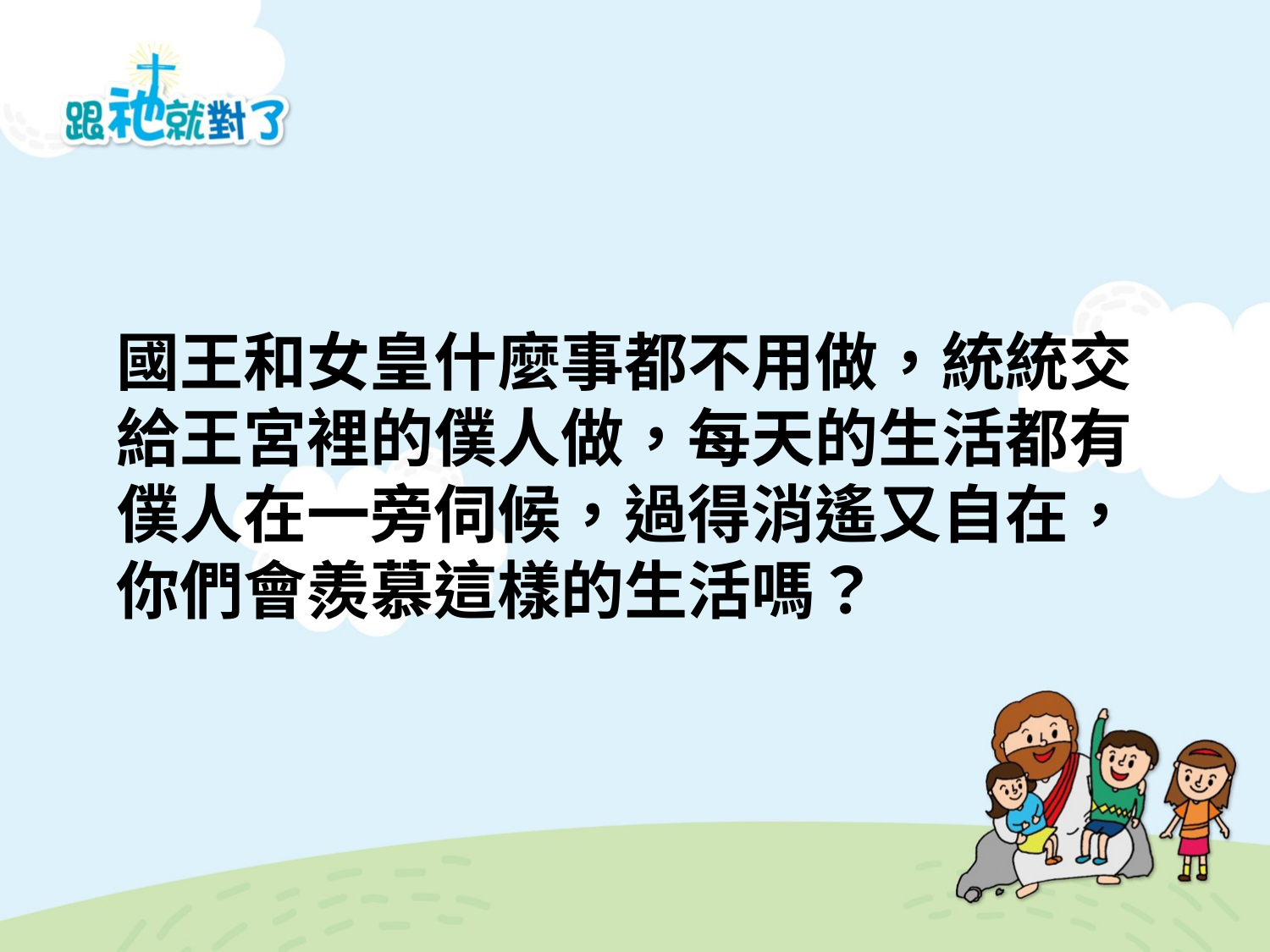

國王和女皇什麼事都不用做，統統交給王宮裡的僕人做，每天的生活都有僕人在一旁伺候，過得消遙又自在，你們會羨慕這樣的生活嗎？